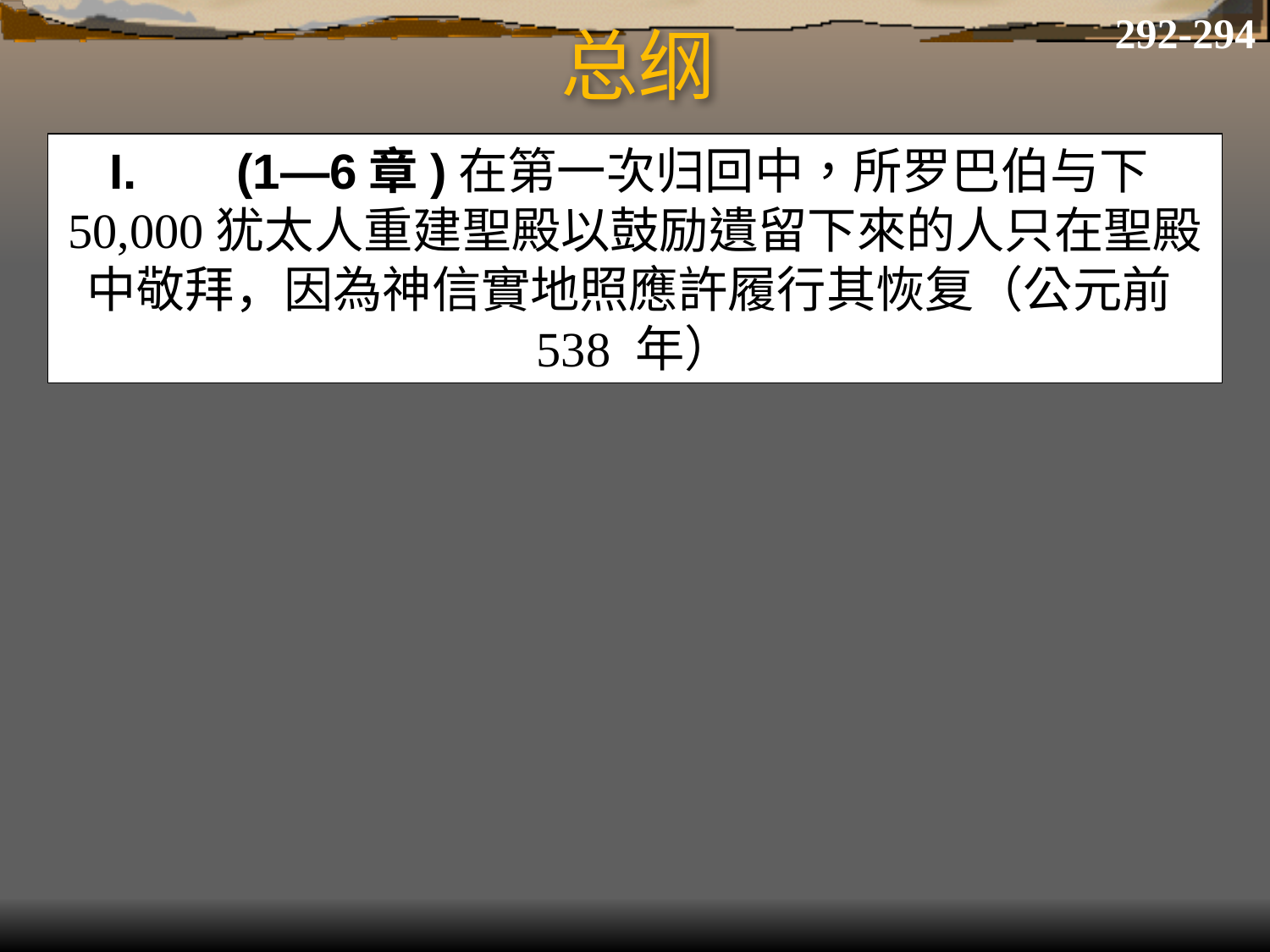

292-294
# 总纲
I.	(1—6章)在第一次归回中，所罗巴伯与下50,000犹太人重建聖殿以鼓励遺留下來的人只在聖殿中敬拜，因為神信實地照應許履行其恢复（公元前538 年）